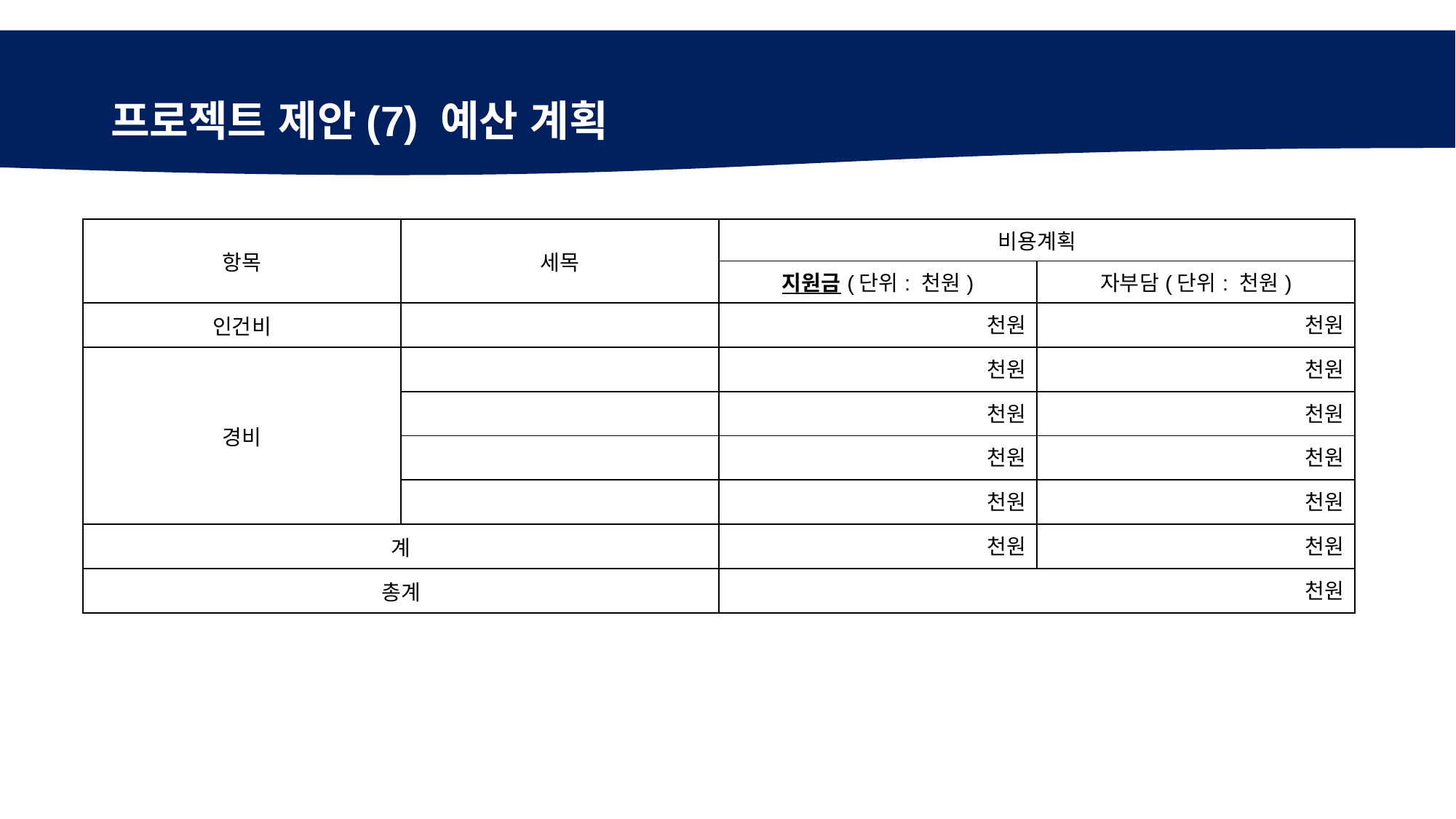

# 프로젝트 제안(7) 예산 계획
| 항목 | 세목 | 비용계획 |  |
| --- | --- | --- | --- |
|  |  | 지원금(단위: 천원) | 자부담(단위: 천원) |
| 인건비 |  | 천원 | 천원 |
| 경비 |  | 천원 | 천원 |
|  |  | 천원 | 천원 |
|  |  | 천원 | 천원 |
|  |  | 천원 | 천원 |
| 계 |  | 천원 | 천원 |
| 총계 |  | 천원 |  |